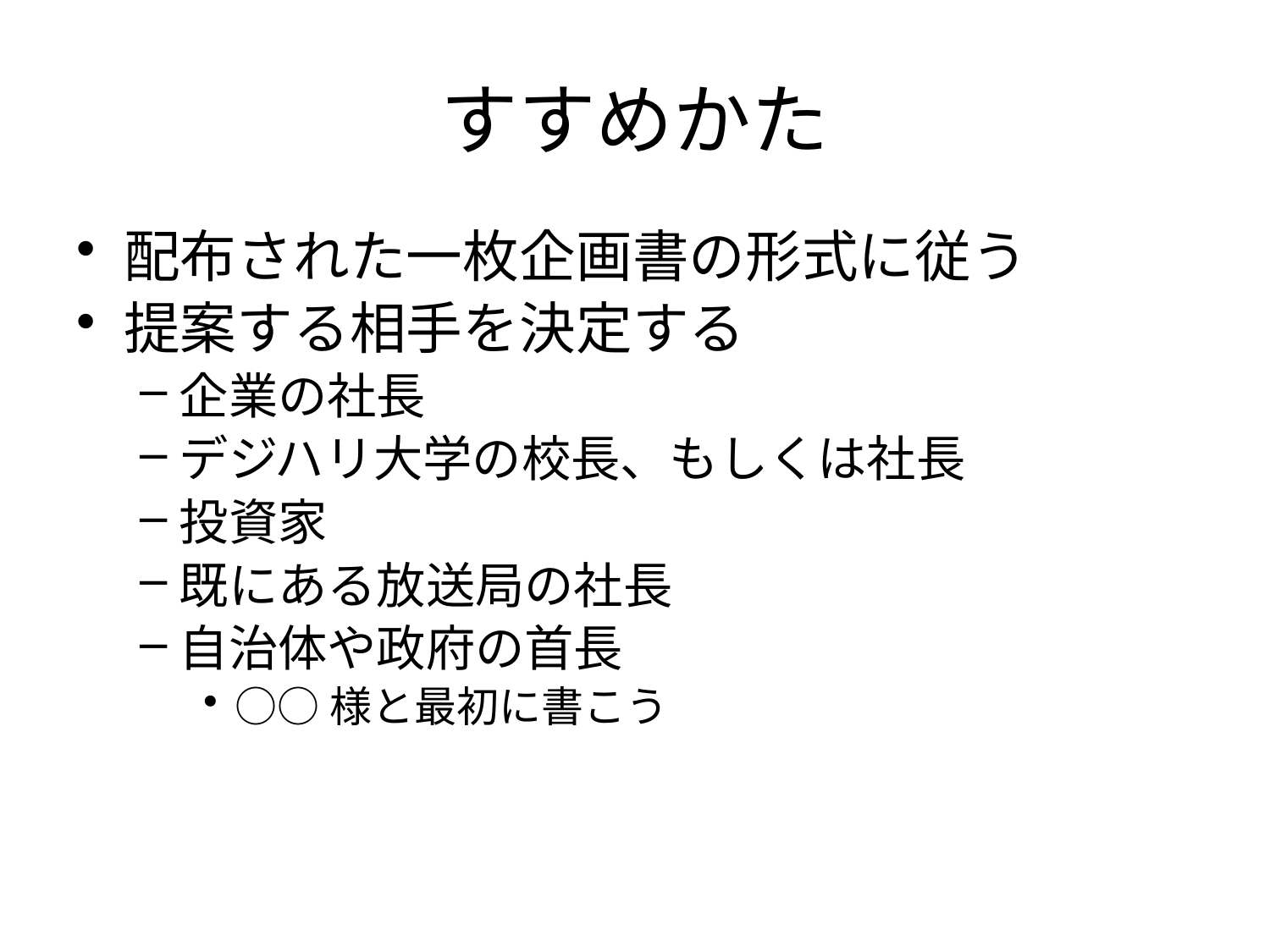

# すすめかた
配布された一枚企画書の形式に従う
提案する相手を決定する
企業の社長
デジハリ大学の校長、もしくは社長
投資家
既にある放送局の社長
自治体や政府の首長
○○様と最初に書こう